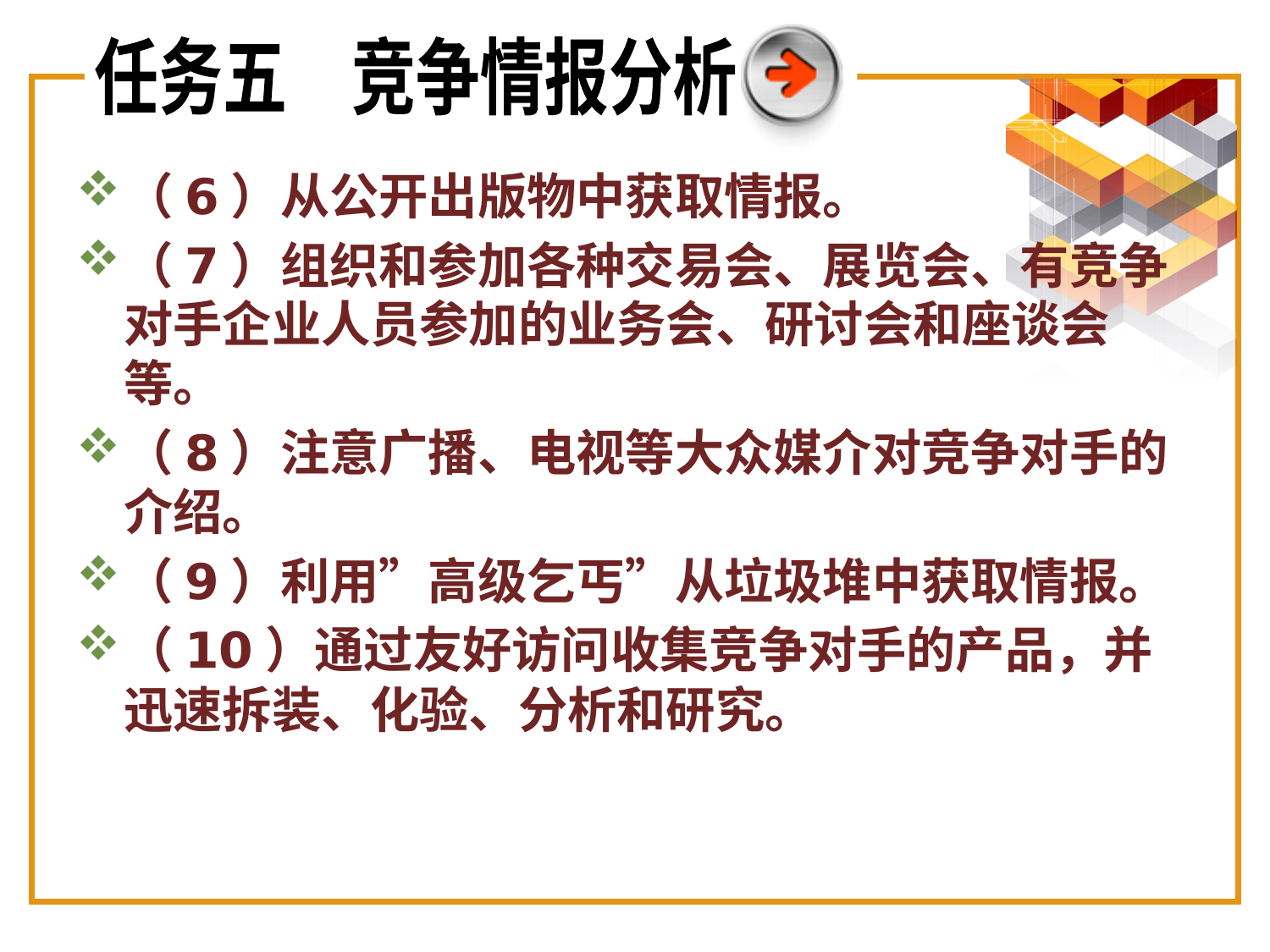

任务五　竞争情报分析
（6）从公开出版物中获取情报。
（7）组织和参加各种交易会、展览会、有竞争对手企业人员参加的业务会、研讨会和座谈会等。
（8）注意广播、电视等大众媒介对竞争对手的介绍。
（9）利用”高级乞丐”从垃圾堆中获取情报。
（10）通过友好访问收集竞争对手的产品，并迅速拆装、化验、分析和研究。